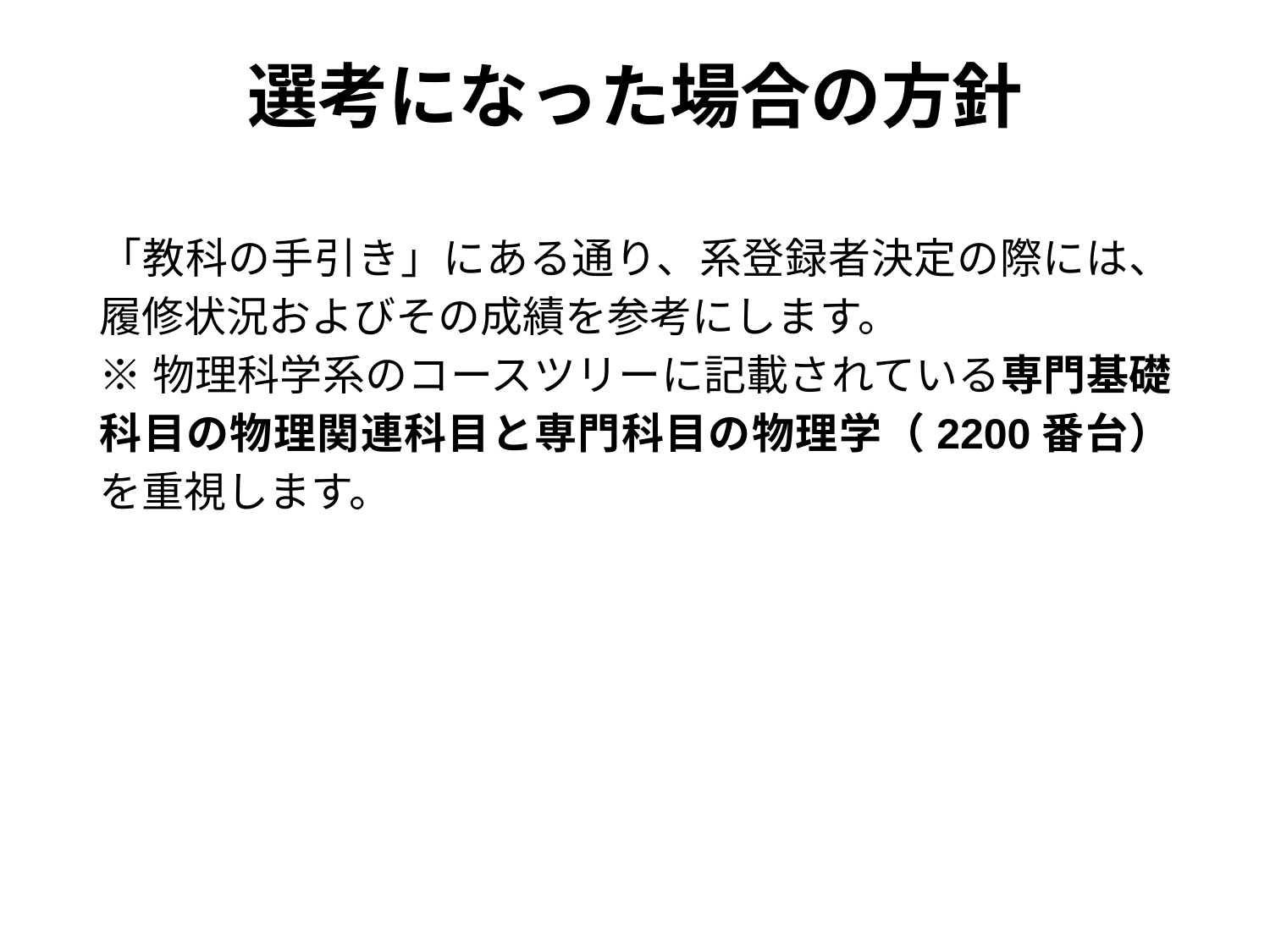

# 選考になった場合の方針
「教科の手引き」にある通り、系登録者決定の際には、履修状況およびその成績を参考にします。
※物理科学系のコースツリーに記載されている専門基礎科目の物理関連科目と専門科目の物理学（2200番台）を重視します。